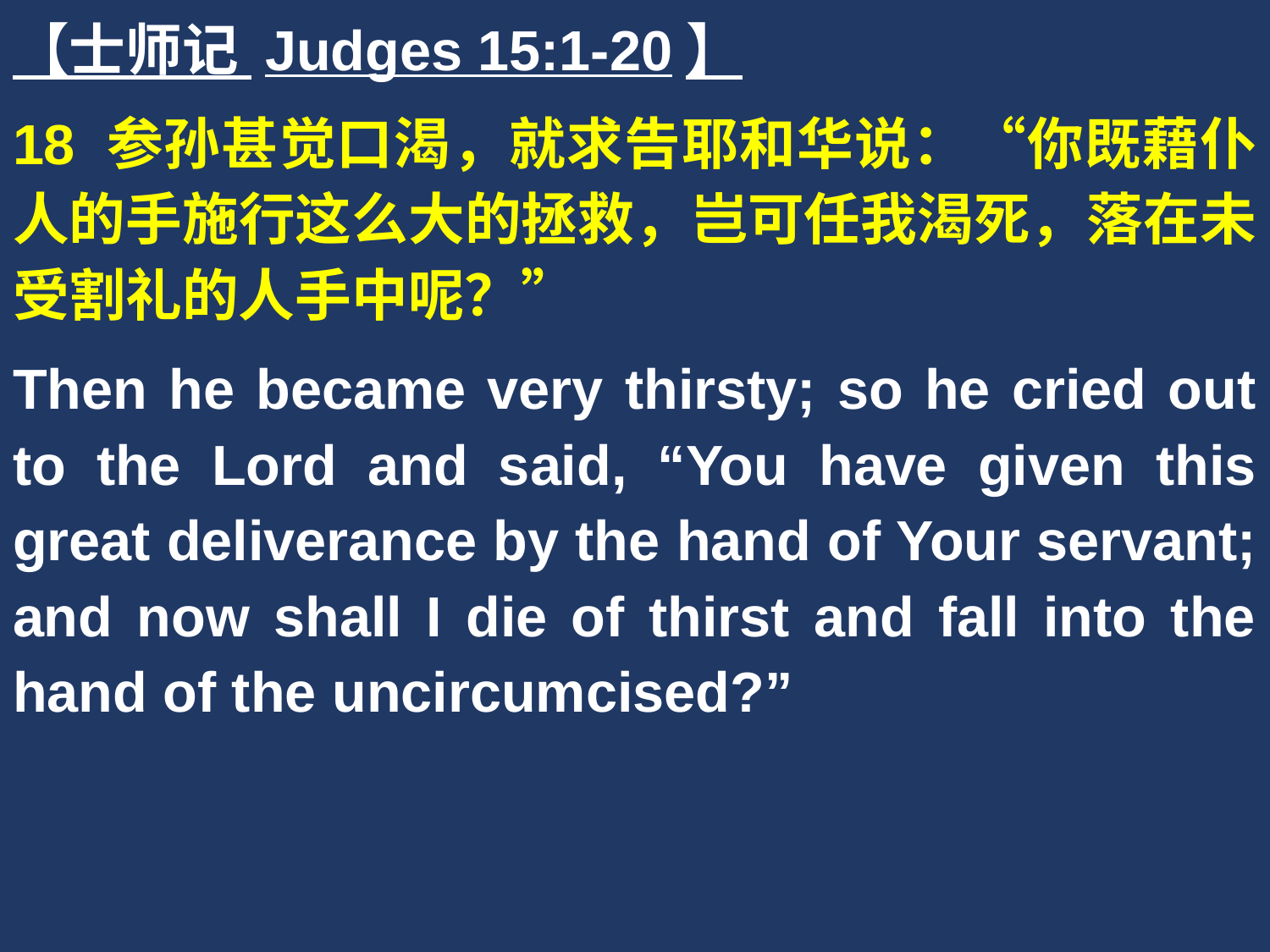

【士师记 Judges 15:1-20】
18 参孙甚觉口渴，就求告耶和华说：“你既藉仆人的手施行这么大的拯救，岂可任我渴死，落在未受割礼的人手中呢？”
Then he became very thirsty; so he cried out to the Lord and said, “You have given this great deliverance by the hand of Your servant; and now shall I die of thirst and fall into the hand of the uncircumcised?”